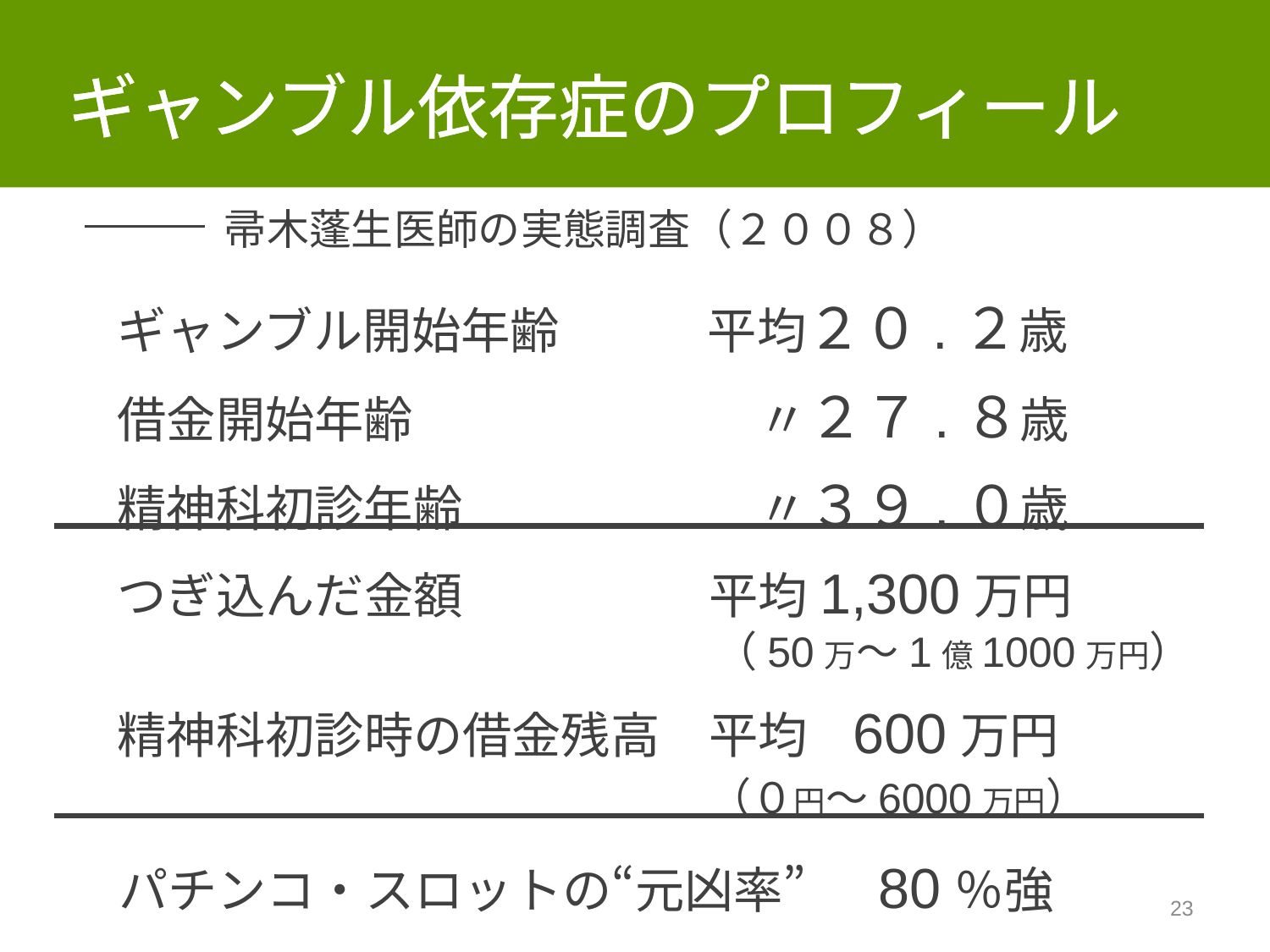

ギャンブル依存症のプロフィール
　　　帚木蓬生医師の実態調査（２００８）
ギャンブル開始年齢　　　平均２０.２歳
借金開始年齢　　　　　　　〃２７.８歳
精神科初診年齢　　　　　　〃３９.０歳
つぎ込んだ金額　　　　　平均1,300万円
　　　　　　　　　　　　　　　　　（50万～1億1000万円）
精神科初診時の借金残高　平均   600万円
　　　　　　　　　　　　（０円～6000万円）

パチンコ・スロットの“元凶率” 　80％強
23